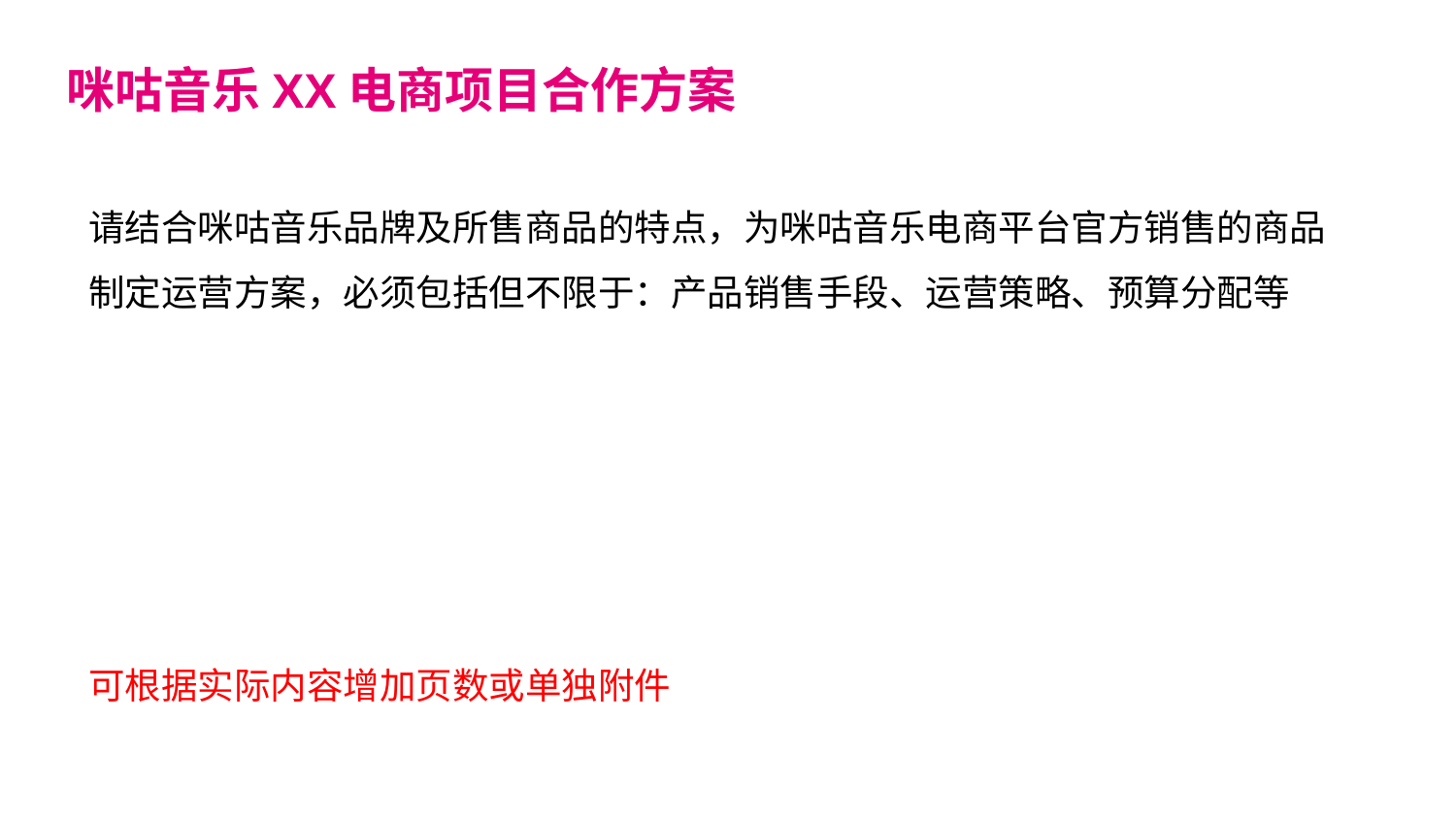

咪咕音乐XX电商项目合作方案
请结合咪咕音乐品牌及所售商品的特点，为咪咕音乐电商平台官方销售的商品制定运营方案，必须包括但不限于：产品销售手段、运营策略、预算分配等

可根据实际内容增加页数或单独附件
18